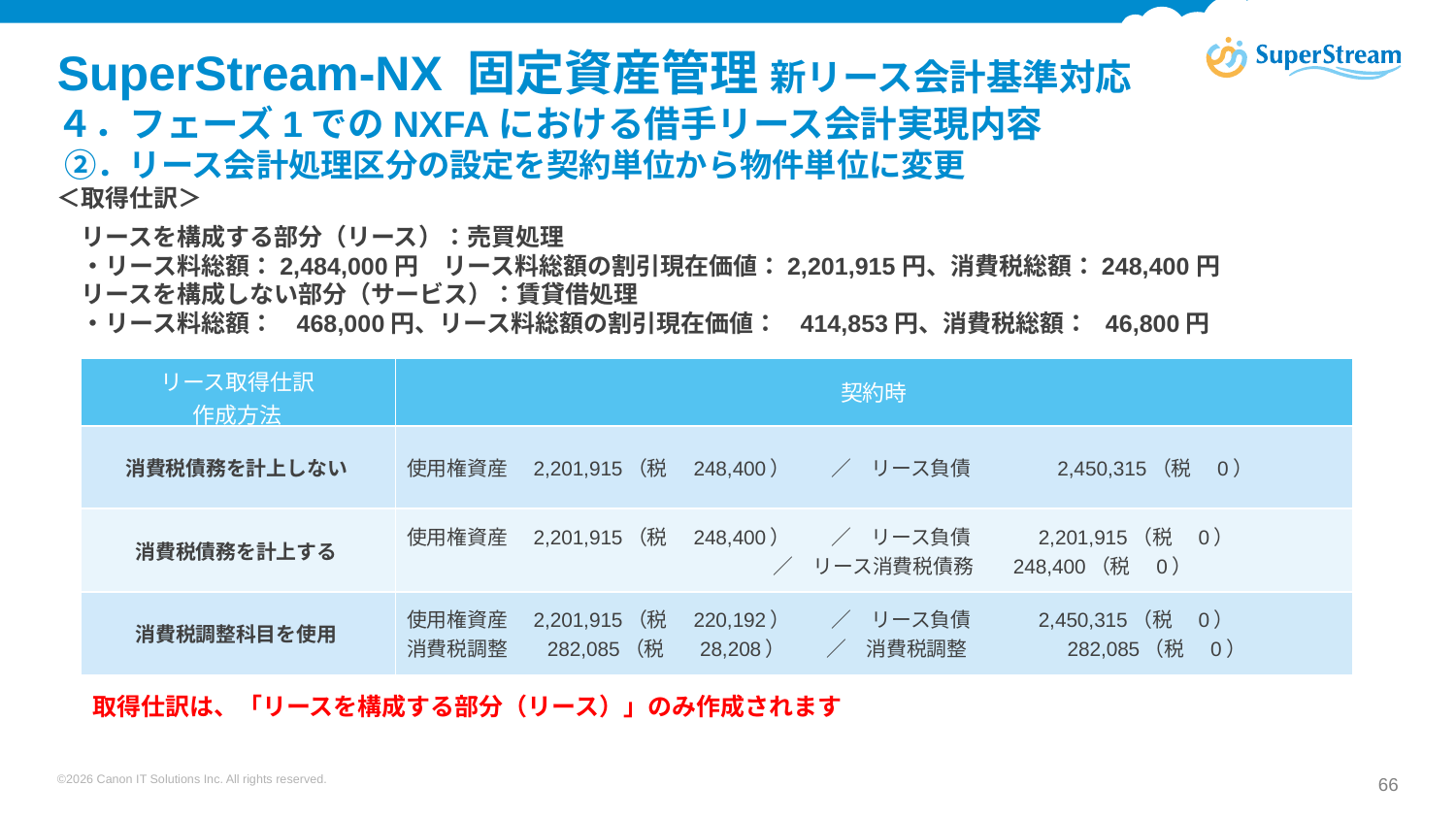

# SuperStream-NX 固定資産管理 新リース会計基準対応 ４．フェーズ1でのNXFAにおける借手リース会計実現内容 ②．リース会計処理区分の設定を契約単位から物件単位に変更
＜取得仕訳＞
　リースを構成する部分（リース）：売買処理
　・リース料総額：2,484,000円　リース料総額の割引現在価値：2,201,915円、消費税総額：248,400円
　リースを構成しない部分（サービス）：賃貸借処理
　・リース料総額：   468,000円、リース料総額の割引現在価値：   414,853円、消費税総額：  46,800円
| リース取得仕訳 作成方法 | 契約時 |
| --- | --- |
| 消費税債務を計上しない | 使用権資産　2,201,915（税　248,400）　　／　リース負債　　　　2,450,315（税　0） |
| 消費税債務を計上する | 使用権資産　2,201,915（税　248,400）　　／　リース負債　 2,201,915（税　0） 　　　　　　 　　　 　　　／　リース消費税債務　 248,400（税　0） |
| 消費税調整科目を使用 | 使用権資産　2,201,915（税　220,192）　　／　リース負債　 2,450,315（税　0） 消費税調整　 282,085（税　 28,208）　　／　消費税調整　　　　 282,085（税　0） |
取得仕訳は、「リースを構成する部分（リース）」のみ作成されます
©2026 Canon IT Solutions Inc. All rights reserved.
66